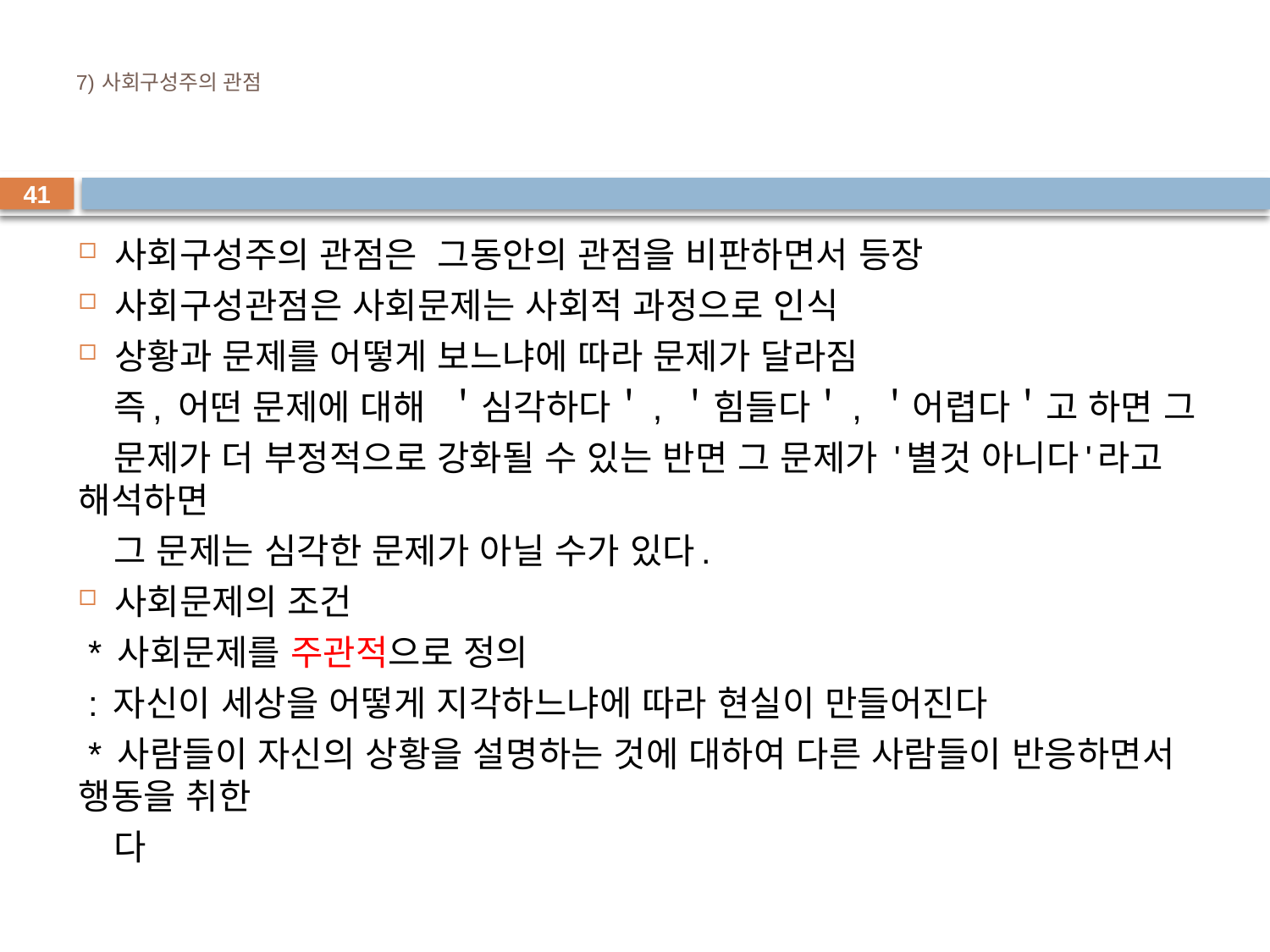

# 7) 사회구성주의 관점
41
사회구성주의 관점은  그동안의 관점을 비판하면서 등장
사회구성관점은 사회문제는 사회적 과정으로 인식
상황과 문제를 어떻게 보느냐에 따라 문제가 달라짐
   즉, 어떤 문제에 대해  ＇심각하다＇, ＇힘들다＇, ＇어렵다＇고 하면 그
   문제가 더 부정적으로 강화될 수 있는 반면 그 문제가 '별것 아니다'라고 해석하면
   그 문제는 심각한 문제가 아닐 수가 있다.
사회문제의 조건
 * 사회문제를 주관적으로 정의
 : 자신이 세상을 어떻게 지각하느냐에 따라 현실이 만들어진다
 * 사람들이 자신의 상황을 설명하는 것에 대하여 다른 사람들이 반응하면서 행동을 취한
   다